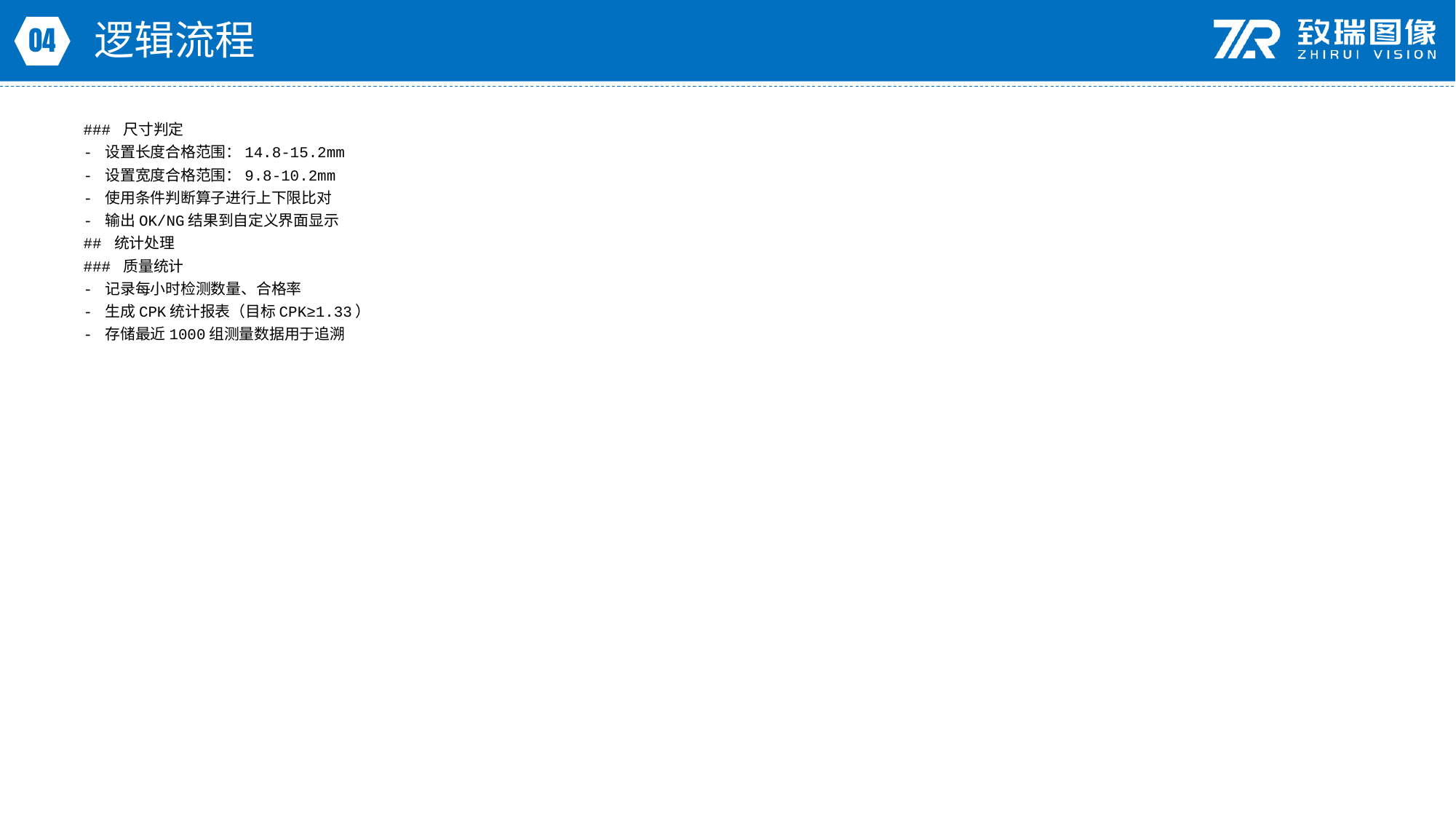

逻辑流程
04

### 尺寸判定
- 设置长度合格范围：14.8-15.2mm
- 设置宽度合格范围：9.8-10.2mm
- 使用条件判断算子进行上下限比对
- 输出OK/NG结果到自定义界面显示
## 统计处理
### 质量统计
- 记录每小时检测数量、合格率
- 生成CPK统计报表（目标CPK≥1.33）
- 存储最近1000组测量数据用于追溯